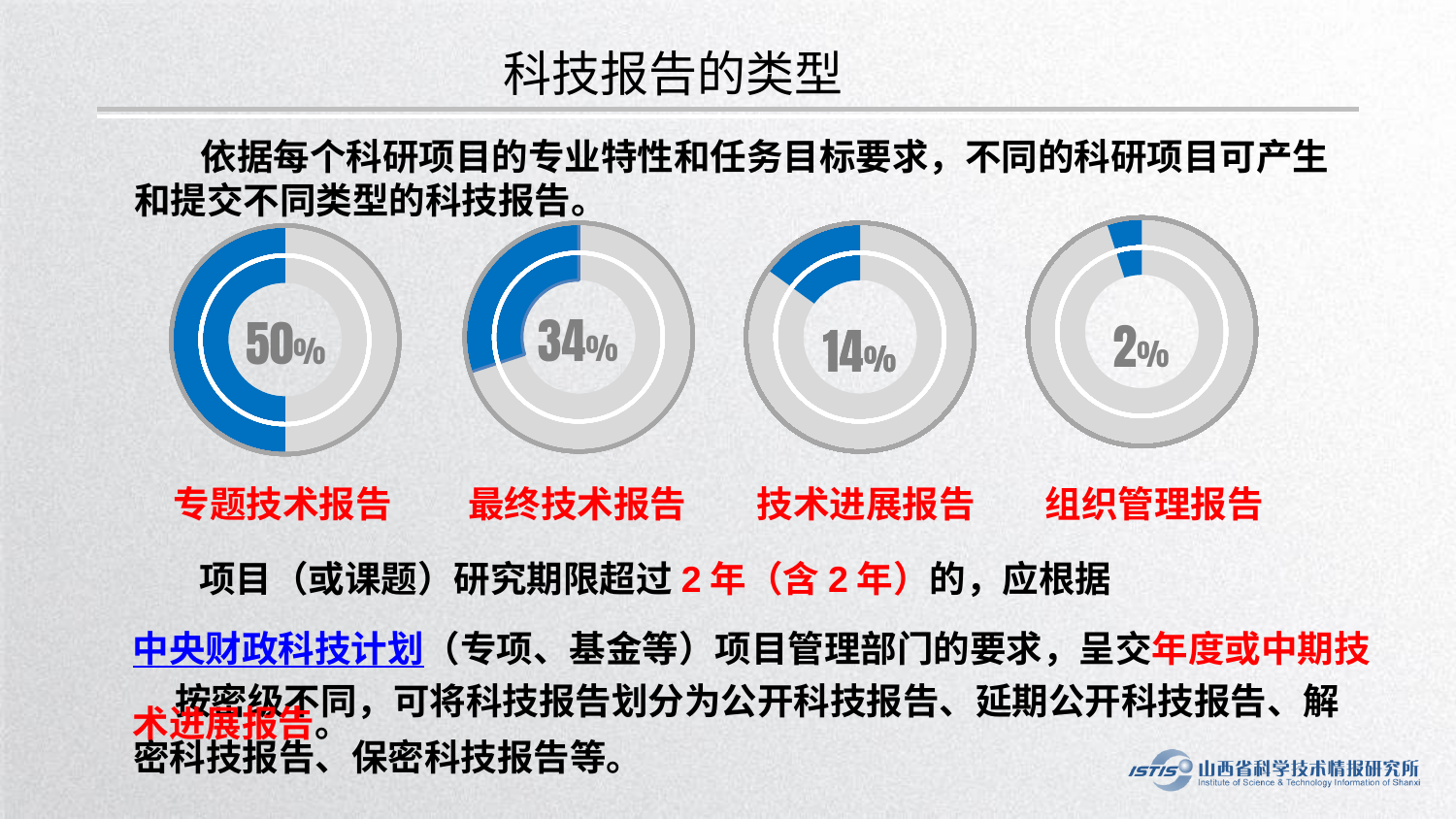

科技报告的类型
       依据每个科研项目的专业特性和任务目标要求，不同的科研项目可产生和提交不同类型的科技报告。

### Chart

| Category | 列1 |
|---|---|
| 第一季度 | 95.0 |
| 第二季度 | 5.0 |

### Chart

| Category | 列1 |
|---|---|
| 第一季度 | 70.0 |
| 第二季度 | 30.0 |
34%

### Chart

| Category | 列1 |
|---|---|
| 第一季度 | 85.0 |
| 第二季度 | 15.0 |

### Chart

| Category | 列1 |
|---|---|
| 第一季度 | 50.0 |
| 第二季度 | 50.0 |
50%
专题技术报告
最终技术报告
技术进展报告
组织管理报告
       项目（或课题）研究期限超过2年（含2年）的，应根据中央财政科技计划（专项、基金等）项目管理部门的要求，呈交年度或中期技术进展报告。
    按密级不同，可将科技报告划分为公开科技报告、延期公开科技报告、解密科技报告、保密科技报告等。